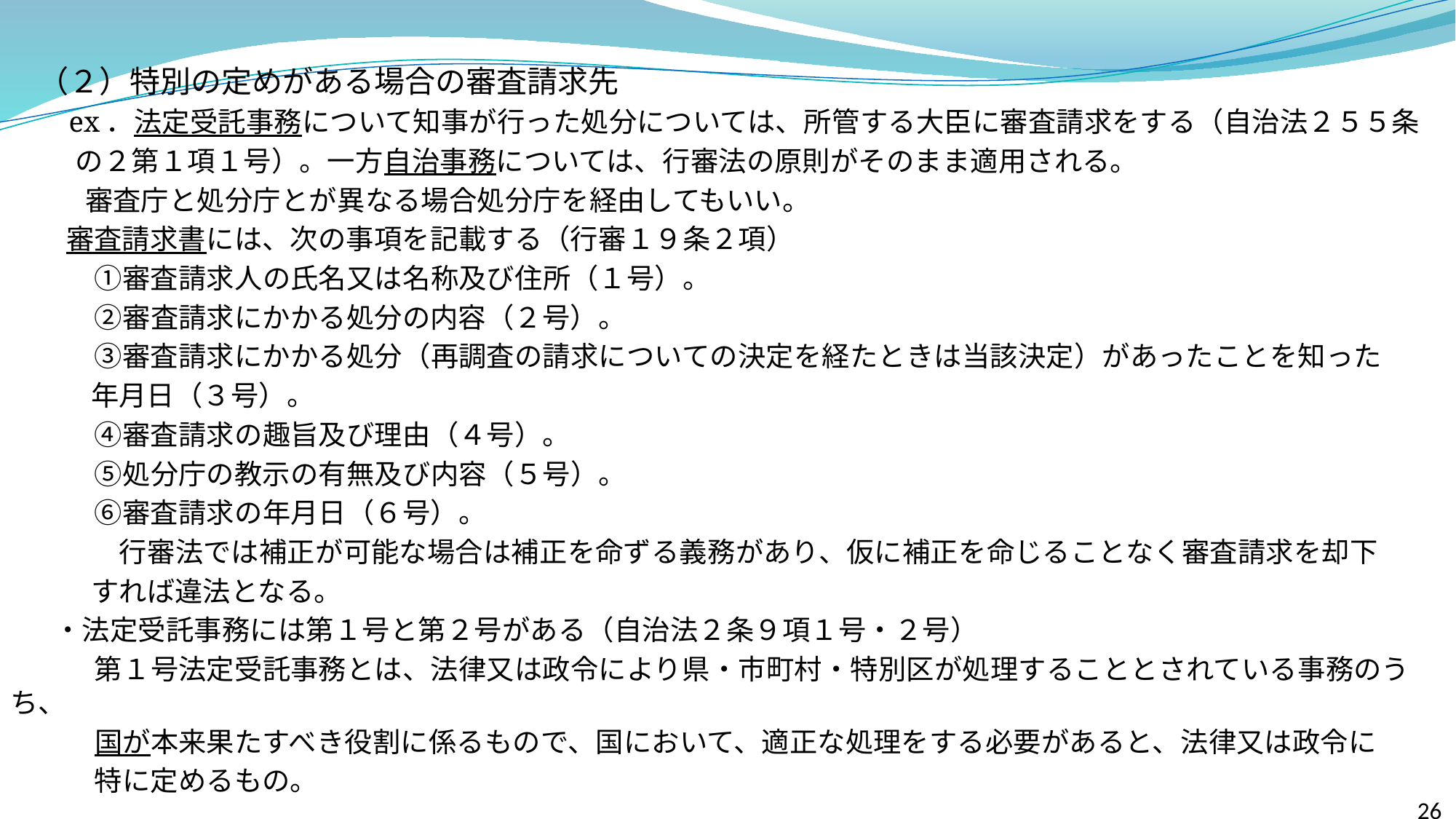

（２）特別の定めがある場合の審査請求先
        ex．法定受託事務について知事が行った処分については、所管する大臣に審査請求をする（自治法２５５条
　      の２第１項１号）。一方自治事務については、行審法の原則がそのまま適用される。
　　   審査庁と処分庁とが異なる場合処分庁を経由してもいい。
        審査請求書には、次の事項を記載する（行審１９条２項）
　　　①審査請求人の氏名又は名称及び住所（１号）。
　　　②審査請求にかかる処分の内容（２号）。
　　　③審査請求にかかる処分（再調査の請求についての決定を経たときは当該決定）があったことを知った
            年月日（３号）。
　　　④審査請求の趣旨及び理由（４号）。
　　　⑤処分庁の教示の有無及び内容（５号）。
　　　⑥審査請求の年月日（６号）。
　　　    行審法では補正が可能な場合は補正を命ずる義務があり、仮に補正を命じることなく審査請求を却下
            すれば違法となる。
      ・法定受託事務には第１号と第２号がある（自治法２条９項１号・２号）
　　　第１号法定受託事務とは、法律又は政令により県・市町村・特別区が処理することとされている事務のうち、
　　　国が本来果たすべき役割に係るもので、国において、適正な処理をする必要があると、法律又は政令に
　　　特に定めるもの。

26